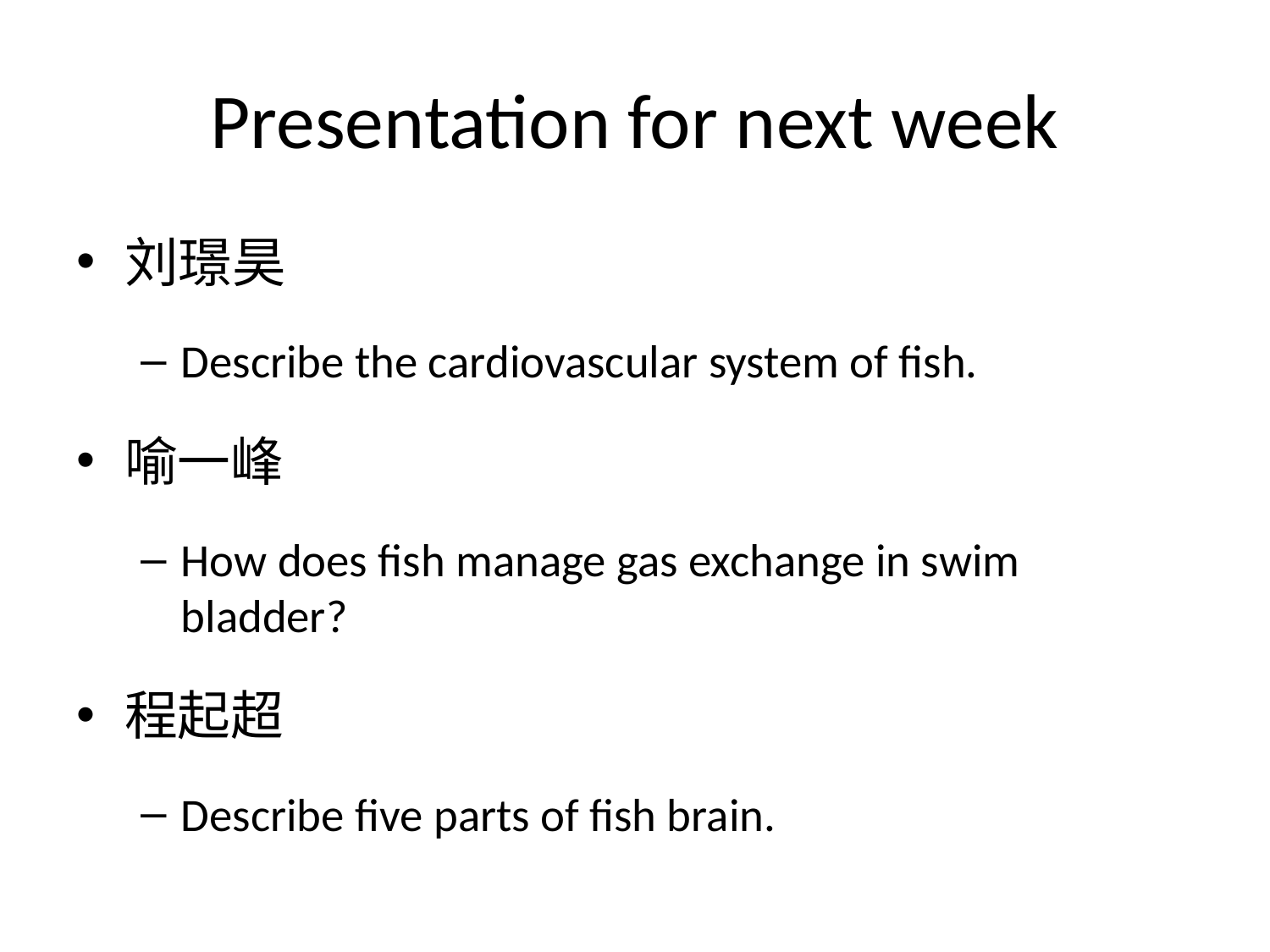

# Presentation for next week
刘璟昊
Describe the cardiovascular system of fish.
喻一峰
How does fish manage gas exchange in swim bladder?
程起超
Describe five parts of fish brain.